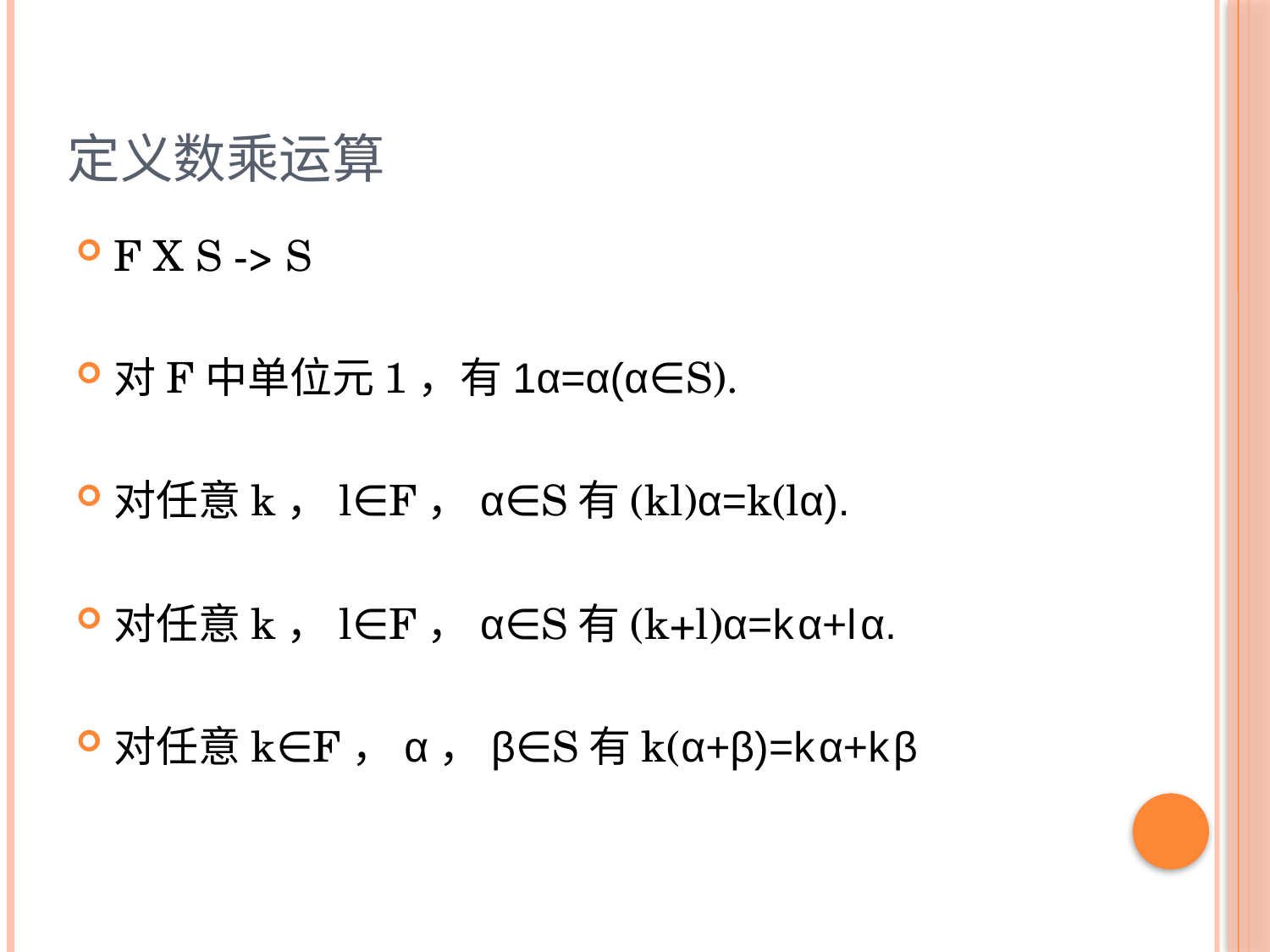

# 定义数乘运算
F X S -> S

对F中单位元1，有1α=α(α∈S).

对任意k，l∈F，α∈S有(kl)α=k(lα).

对任意k，l∈F，α∈S有(k+l)α=kα+lα.

对任意k∈F，α，β∈S有k(α+β)=kα+kβ